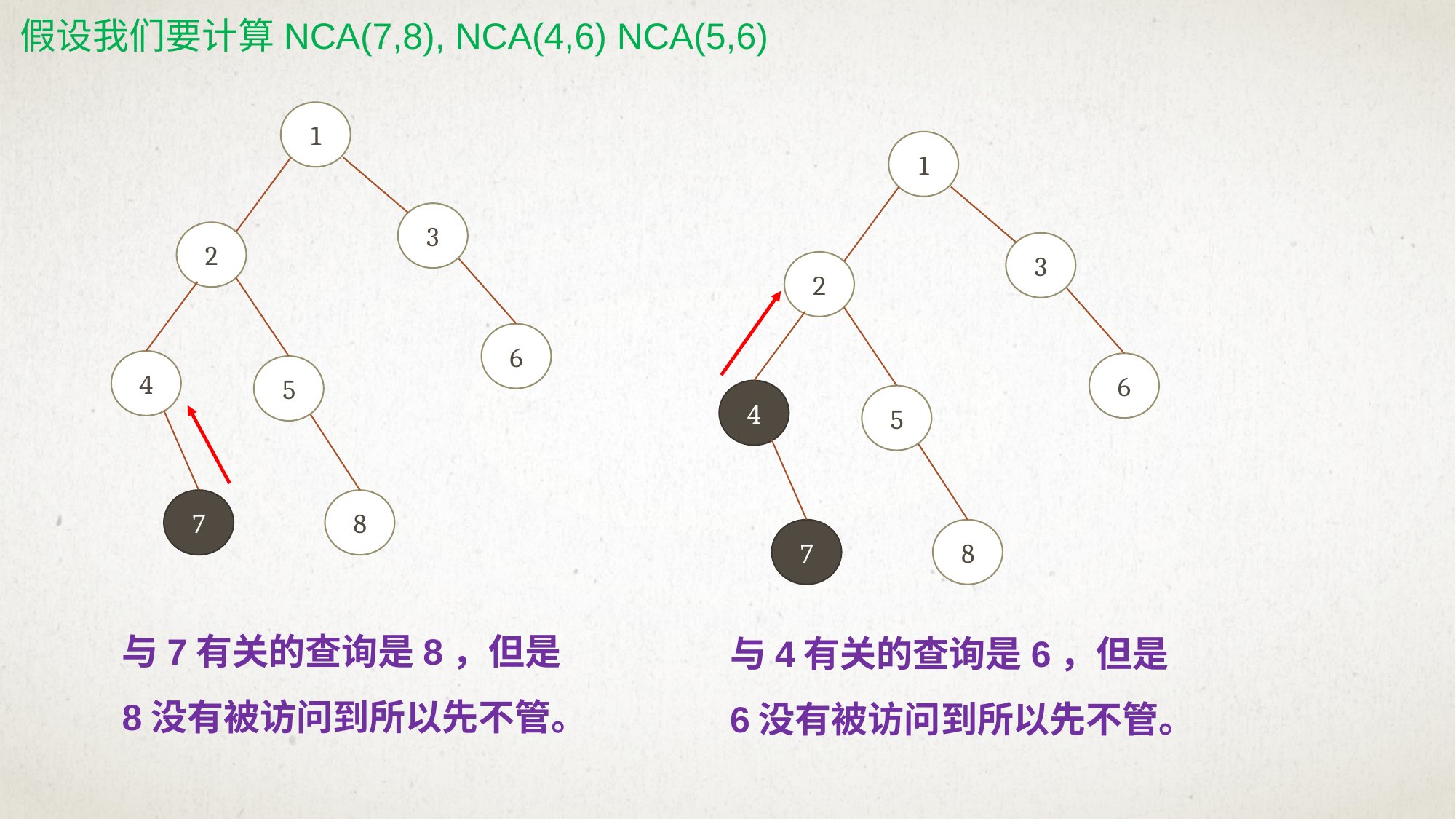

假设我们要计算NCA(7,8), NCA(4,6) NCA(5,6)
1
1
3
2
3
2
6
4
6
5
4
5
8
7
8
7
与7有关的查询是8，但是8没有被访问到所以先不管。
与4有关的查询是6，但是6没有被访问到所以先不管。